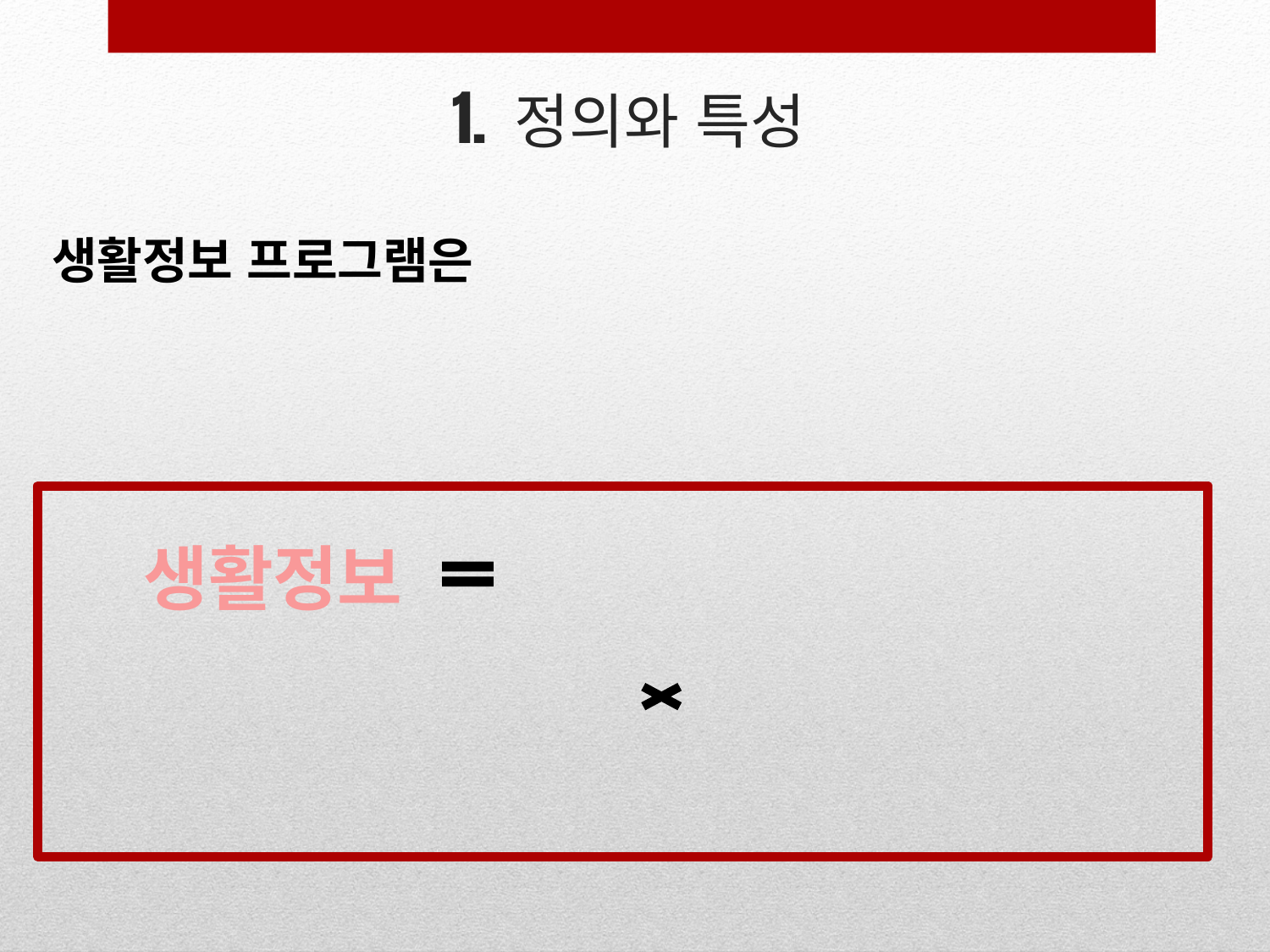

# 1. 정의와 특성
생활정보 프로그램은

생활정보